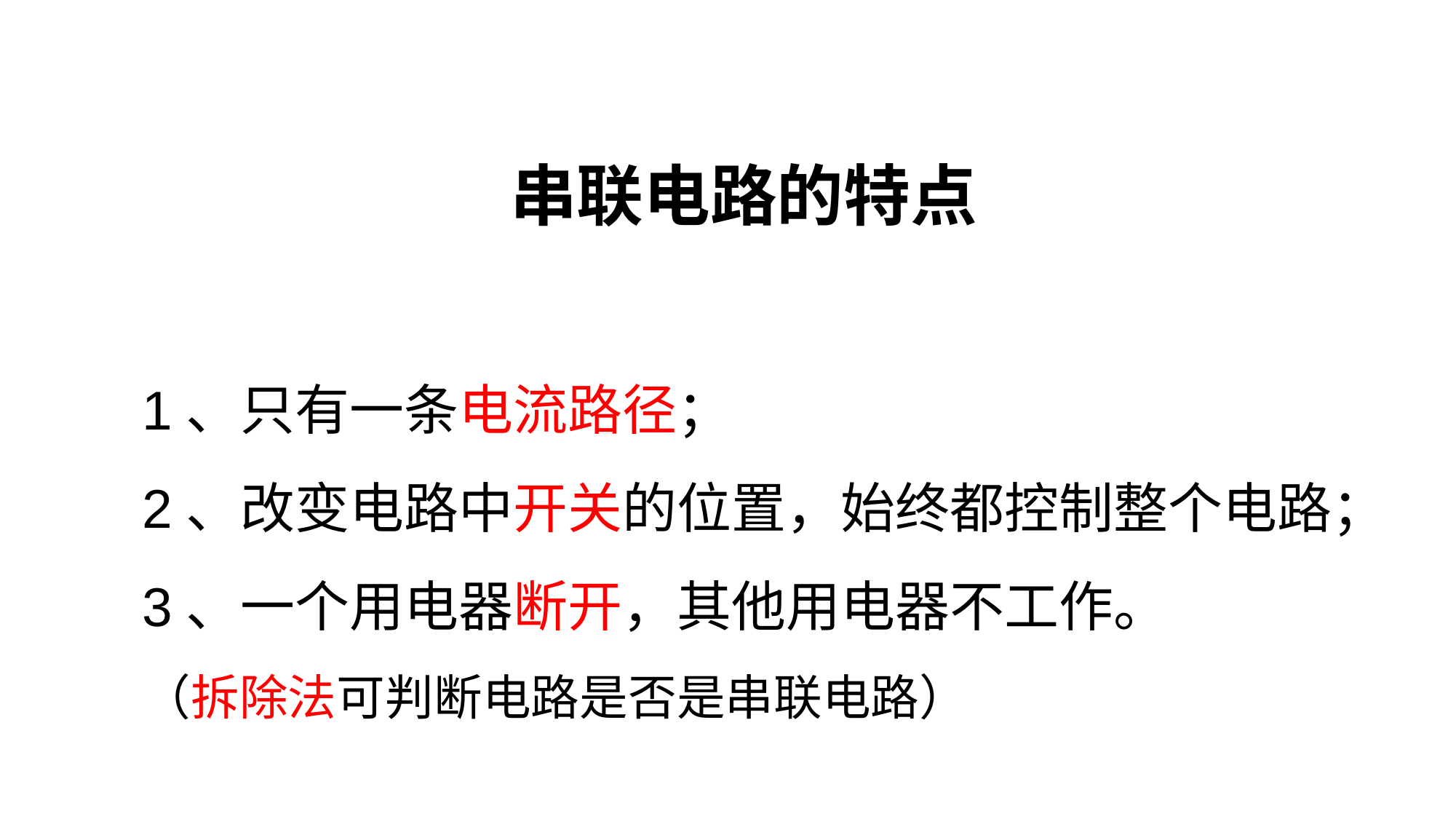

串联电路的特点

1、只有一条电流路径；
2、改变电路中开关的位置，始终都控制整个电路；
3、一个用电器断开，其他用电器不工作。
（拆除法可判断电路是否是串联电路）